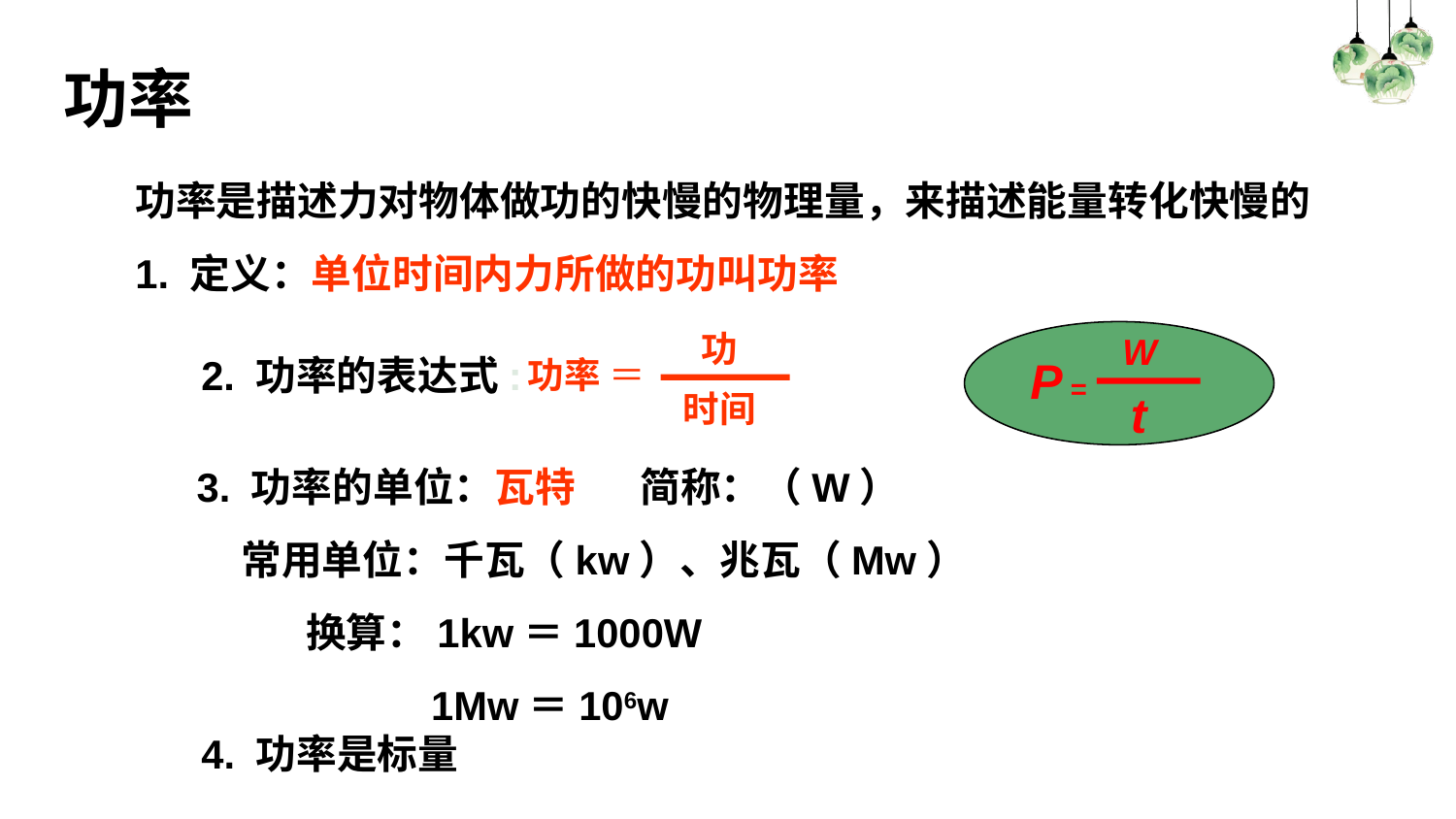

功率
功率是描述力对物体做功的快慢的物理量，来描述能量转化快慢的
1. 定义：单位时间内力所做的功叫功率
功

W
P =

 t

2. 功率的表达式:
功率 ＝

时间
 3. 功率的单位：瓦特       简称：（W）
     常用单位：千瓦（kw）、兆瓦（Mw）
            换算：1kw＝1000W
                      1Mw＝106w
4. 功率是标量